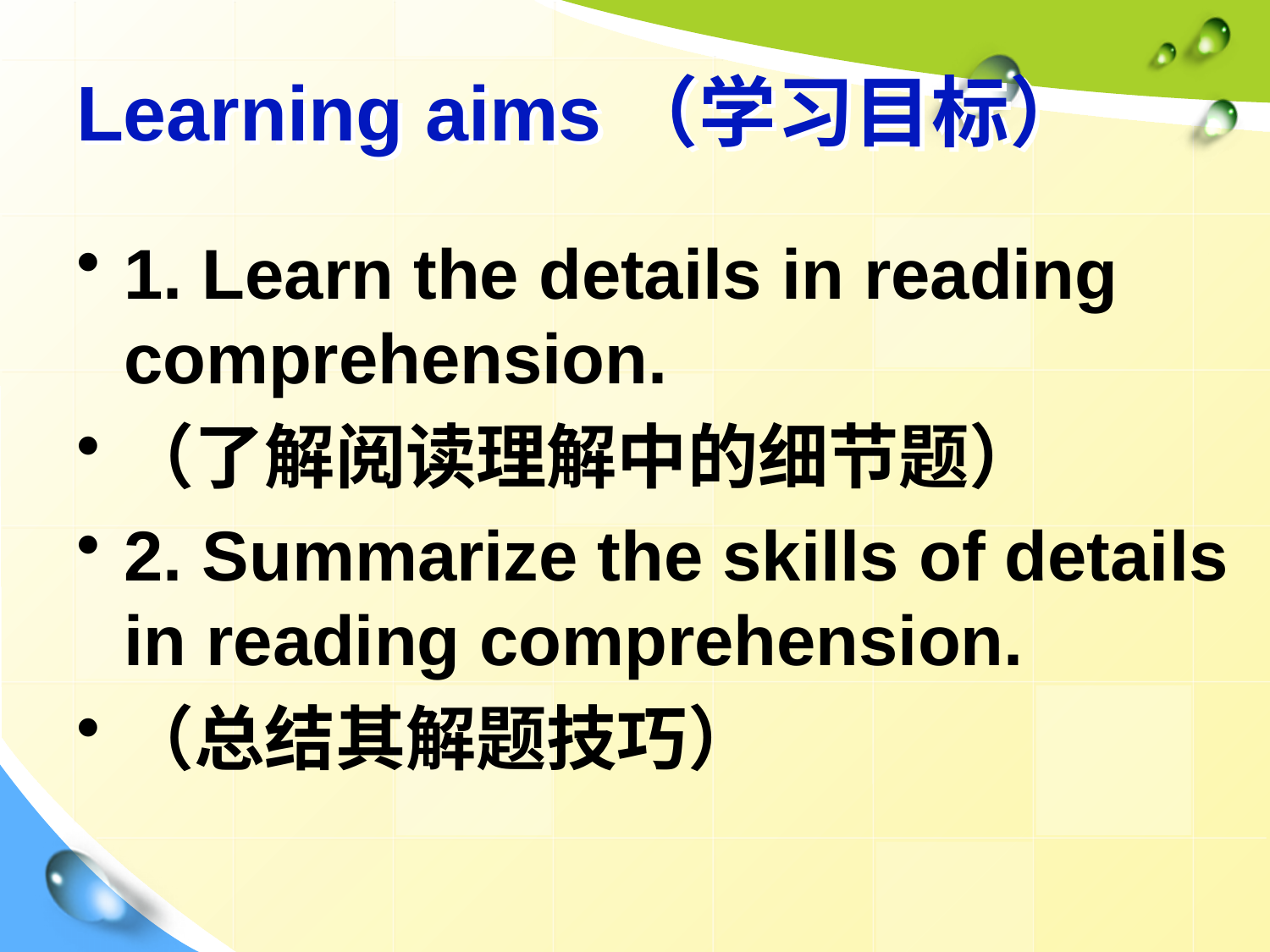

# Learning aims（学习目标）
1. Learn the details in reading comprehension.
（了解阅读理解中的细节题）
2. Summarize the skills of details in reading comprehension.
（总结其解题技巧）